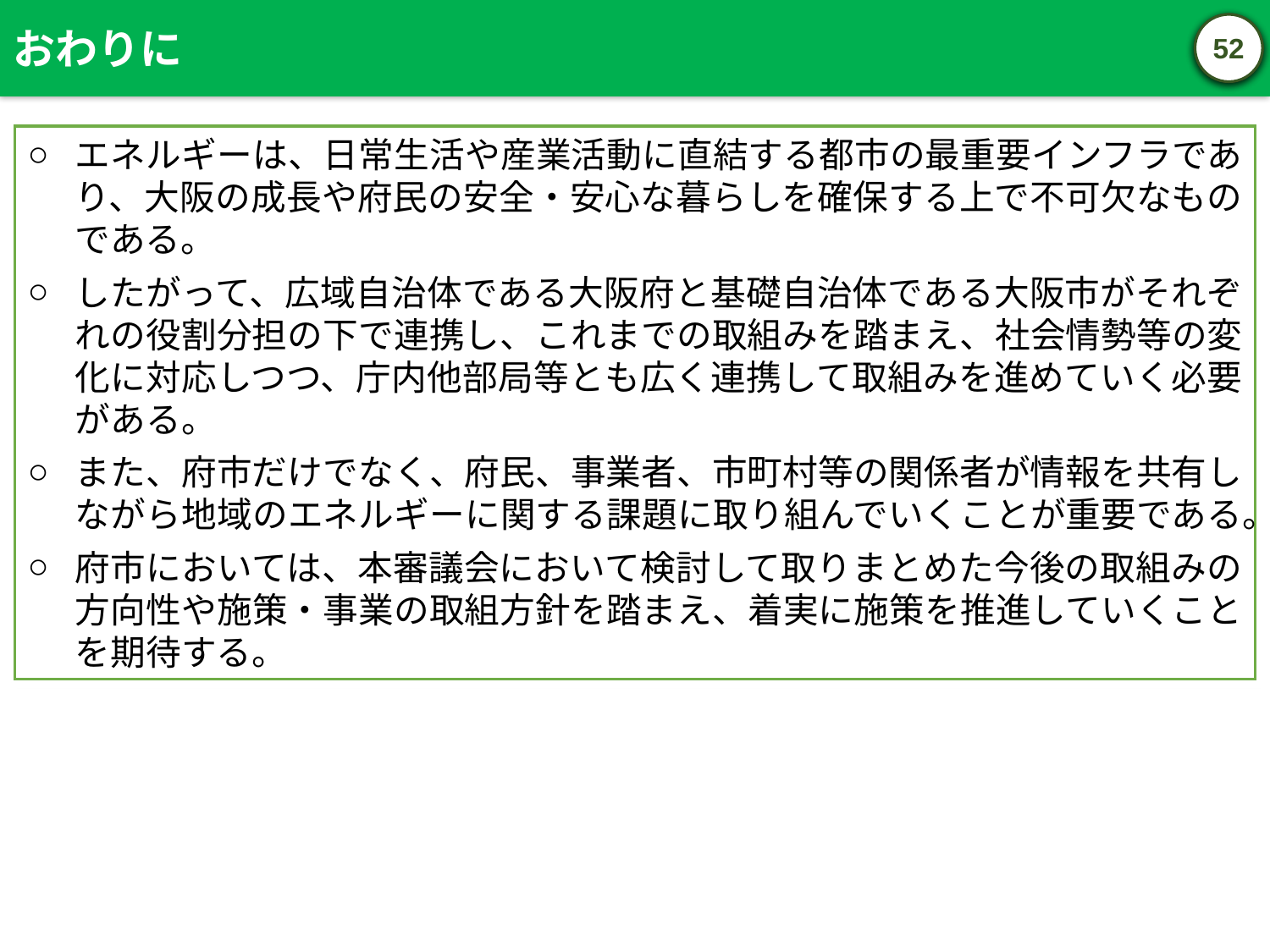

おわりに
52
52
エネルギーは、日常生活や産業活動に直結する都市の最重要インフラであり、大阪の成長や府民の安全・安心な暮らしを確保する上で不可欠なものである。
したがって、広域自治体である大阪府と基礎自治体である大阪市がそれぞれの役割分担の下で連携し、これまでの取組みを踏まえ、社会情勢等の変化に対応しつつ、庁内他部局等とも広く連携して取組みを進めていく必要がある。
また、府市だけでなく、府民、事業者、市町村等の関係者が情報を共有しながら地域のエネルギーに関する課題に取り組んでいくことが重要である。
府市においては、本審議会において検討して取りまとめた今後の取組みの方向性や施策・事業の取組方針を踏まえ、着実に施策を推進していくことを期待する。